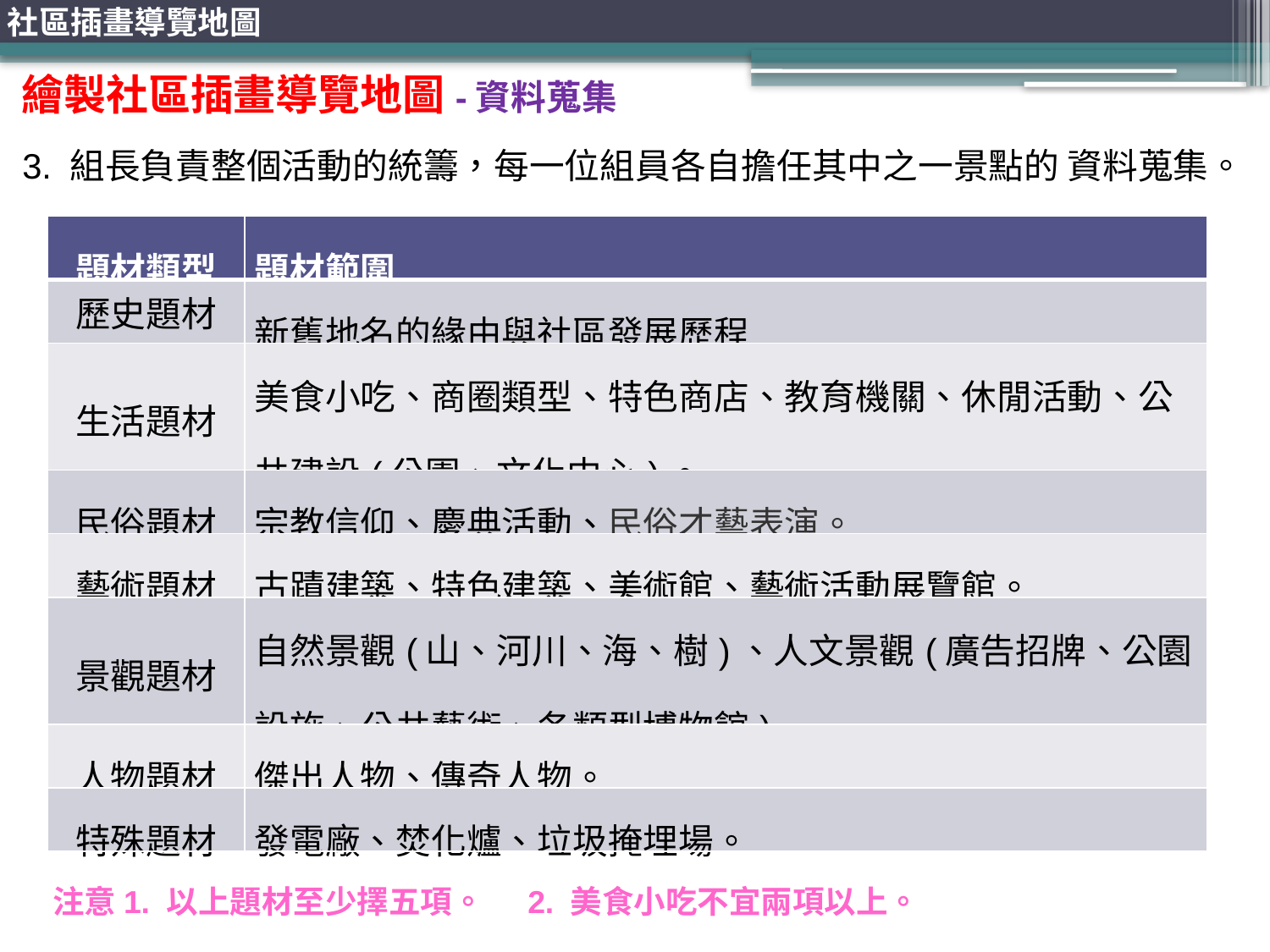

社區插畫導覽地圖
繪製社區插畫導覽地圖-資料蒐集
3. 組長負責整個活動的統籌，每一位組員各自擔任其中之一景點的 資料蒐集。
| 題材類型 | 題材範圍 |
| --- | --- |
| 歷史題材 | 新舊地名的緣由與社區發展歷程 |
| 生活題材 | 美食小吃、商圈類型、特色商店、教育機關、休閒活動、公共建設(公園、文化中心)。 |
| 民俗題材 | 宗教信仰、慶典活動、民俗才藝表演。 |
| 藝術題材 | 古蹟建築、特色建築、美術館、藝術活動展覽館。 |
| 景觀題材 | 自然景觀(山、河川、海、樹)、人文景觀(廣告招牌、公園設施、公共藝術、各類型博物館) |
| 人物題材 | 傑出人物、傳奇人物。 |
| 特殊題材 | 發電廠、焚化爐、垃圾掩埋場。 |
注意1. 以上題材至少擇五項。     2. 美食小吃不宜兩項以上。